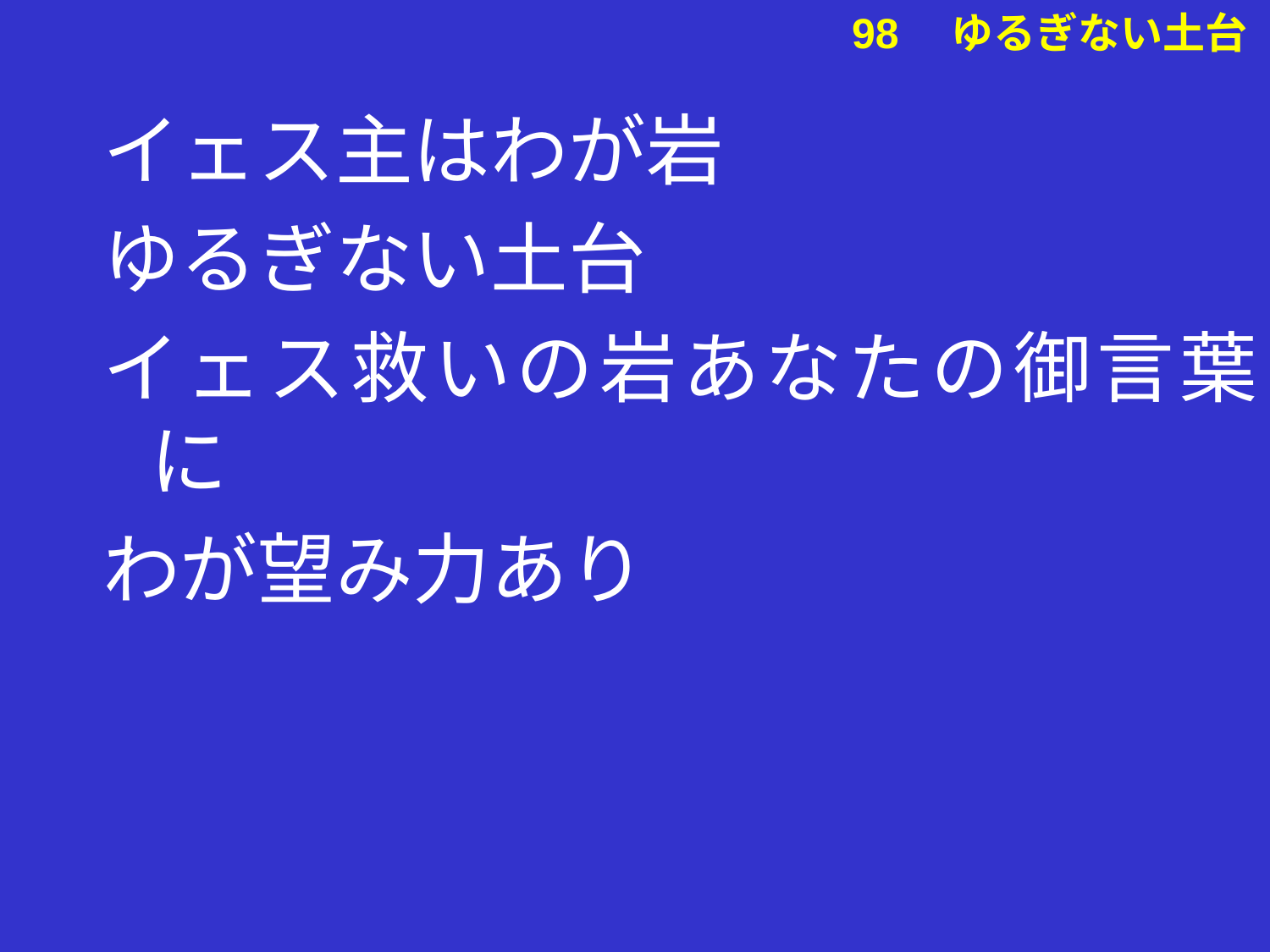

イェス主はわが岩
ゆるぎない土台
イェス救いの岩あなたの御言葉に
わが望み力あり

# 98　ゆるぎない土台